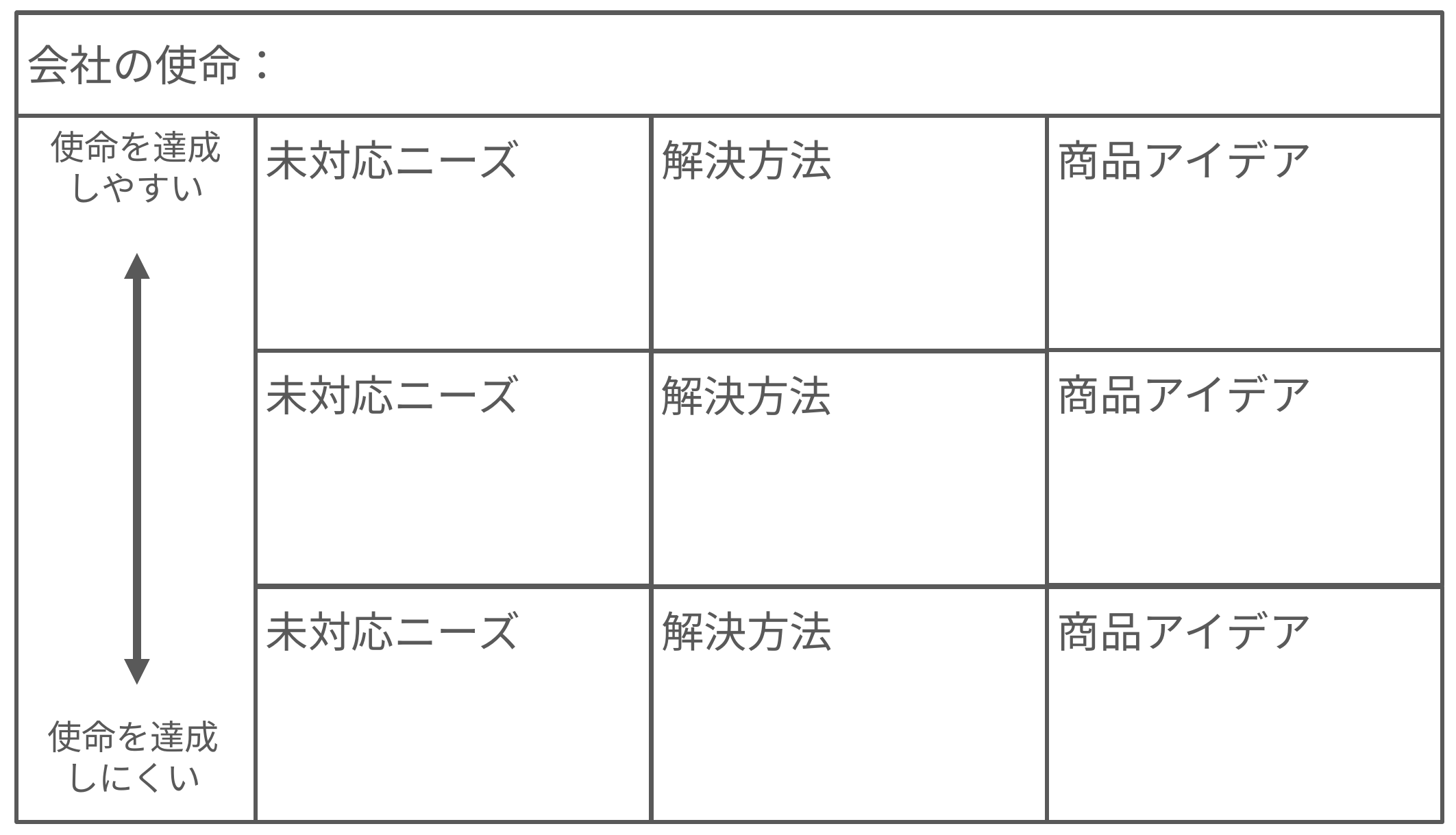

会社の使命：

商品アイデア
使命を達成
しやすい
未対応ニーズ
解決方法
商品アイデア
未対応ニーズ
解決方法
商品アイデア
未対応ニーズ
解決方法
使命を達成
しにくい